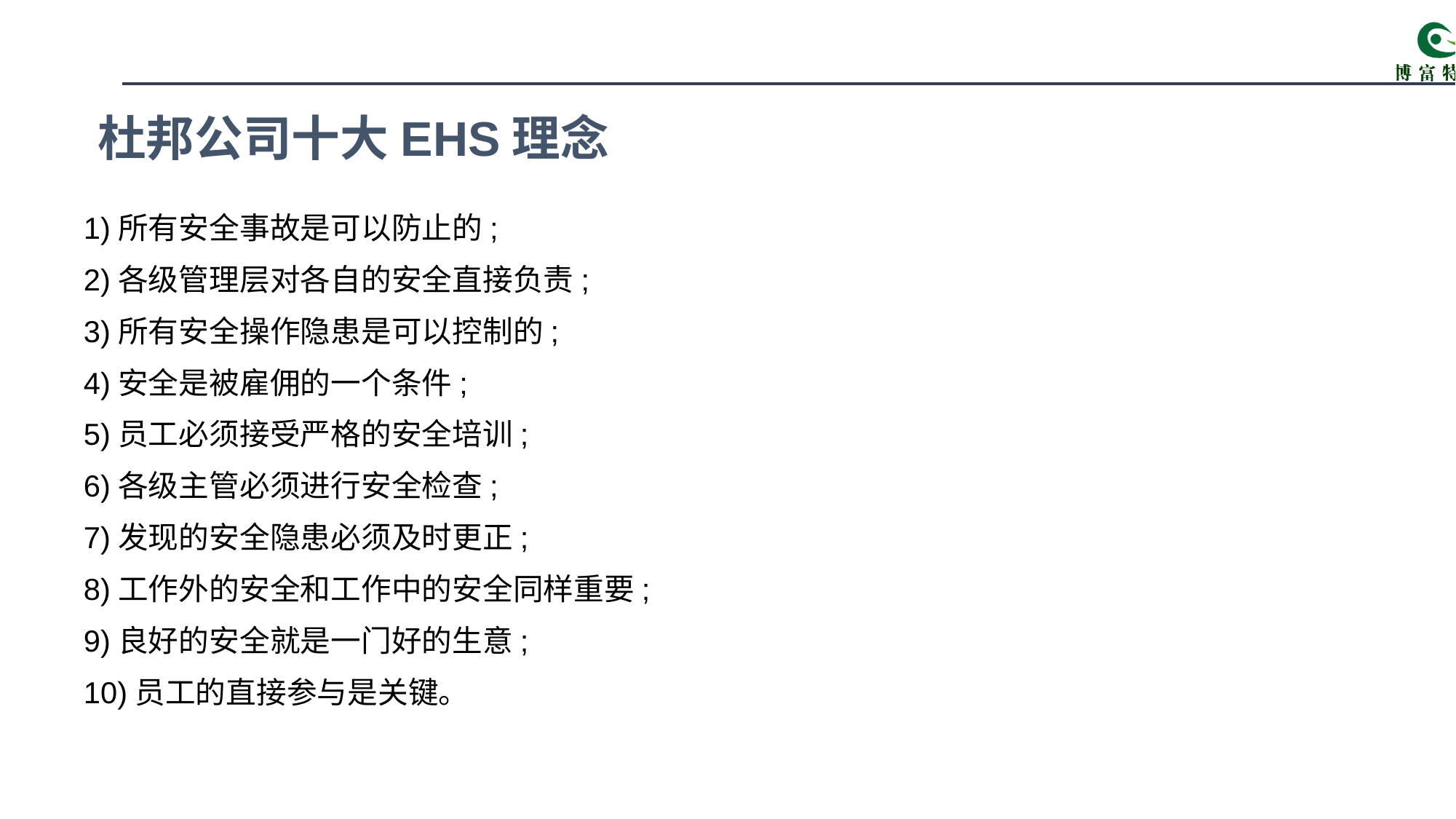

杜邦公司十大EHS理念
1)所有安全事故是可以防止的;
2)各级管理层对各自的安全直接负责;
3)所有安全操作隐患是可以控制的;
4)安全是被雇佣的一个条件;
5)员工必须接受严格的安全培训;
6)各级主管必须进行安全检查;
7)发现的安全隐患必须及时更正;
8)工作外的安全和工作中的安全同样重要;
9)良好的安全就是一门好的生意;
10)员工的直接参与是关键。